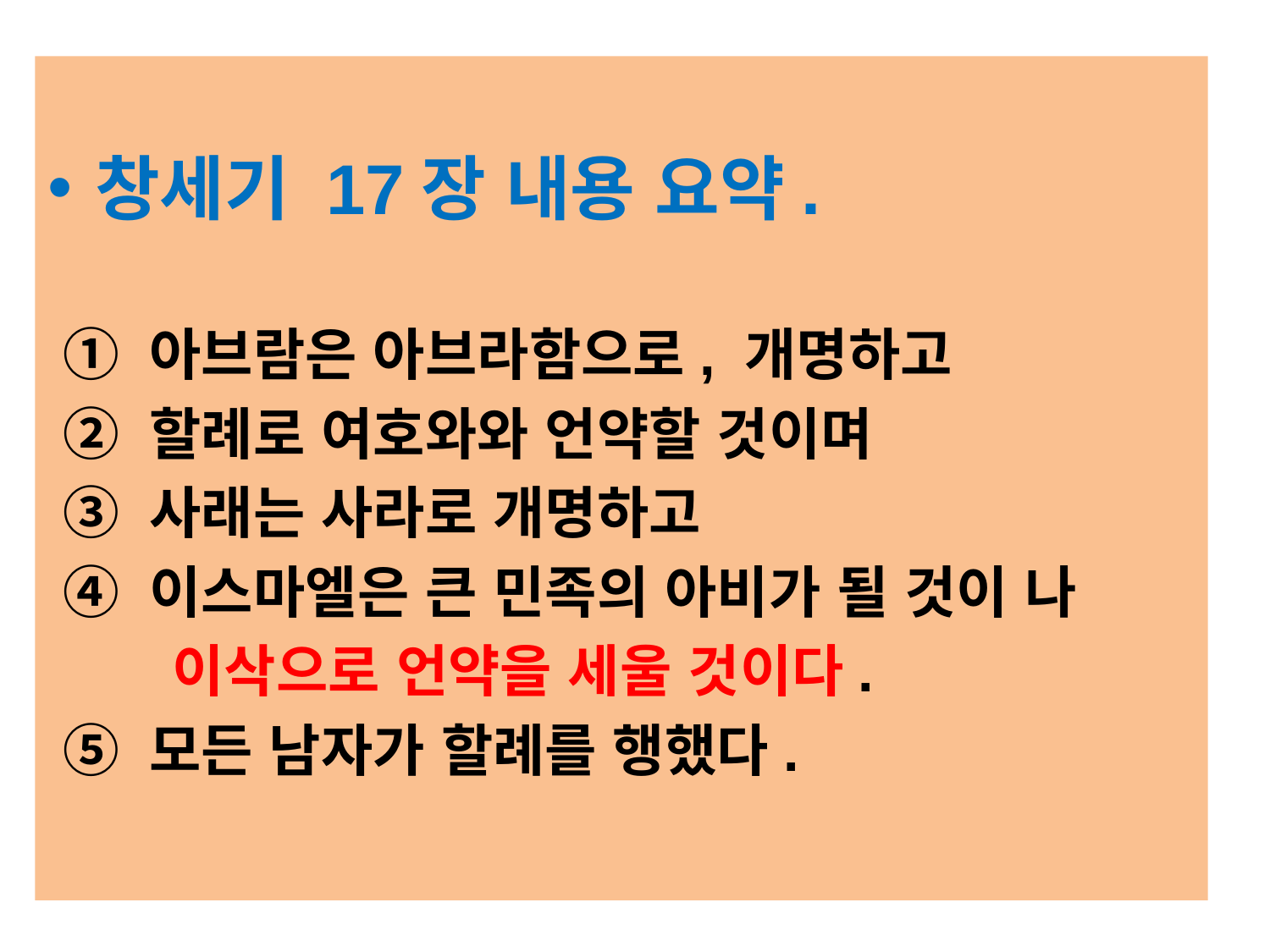

#

창세기 17장 내용 요약.

 ① 아브람은 아브라함으로, 개명하고
 ② 할례로 여호와와 언약할 것이며
 ③ 사래는 사라로 개명하고
 ④ 이스마엘은 큰 민족의 아비가 될 것이 나
       이삭으로 언약을 세울 것이다.
 ⑤ 모든 남자가 할례를 행했다.